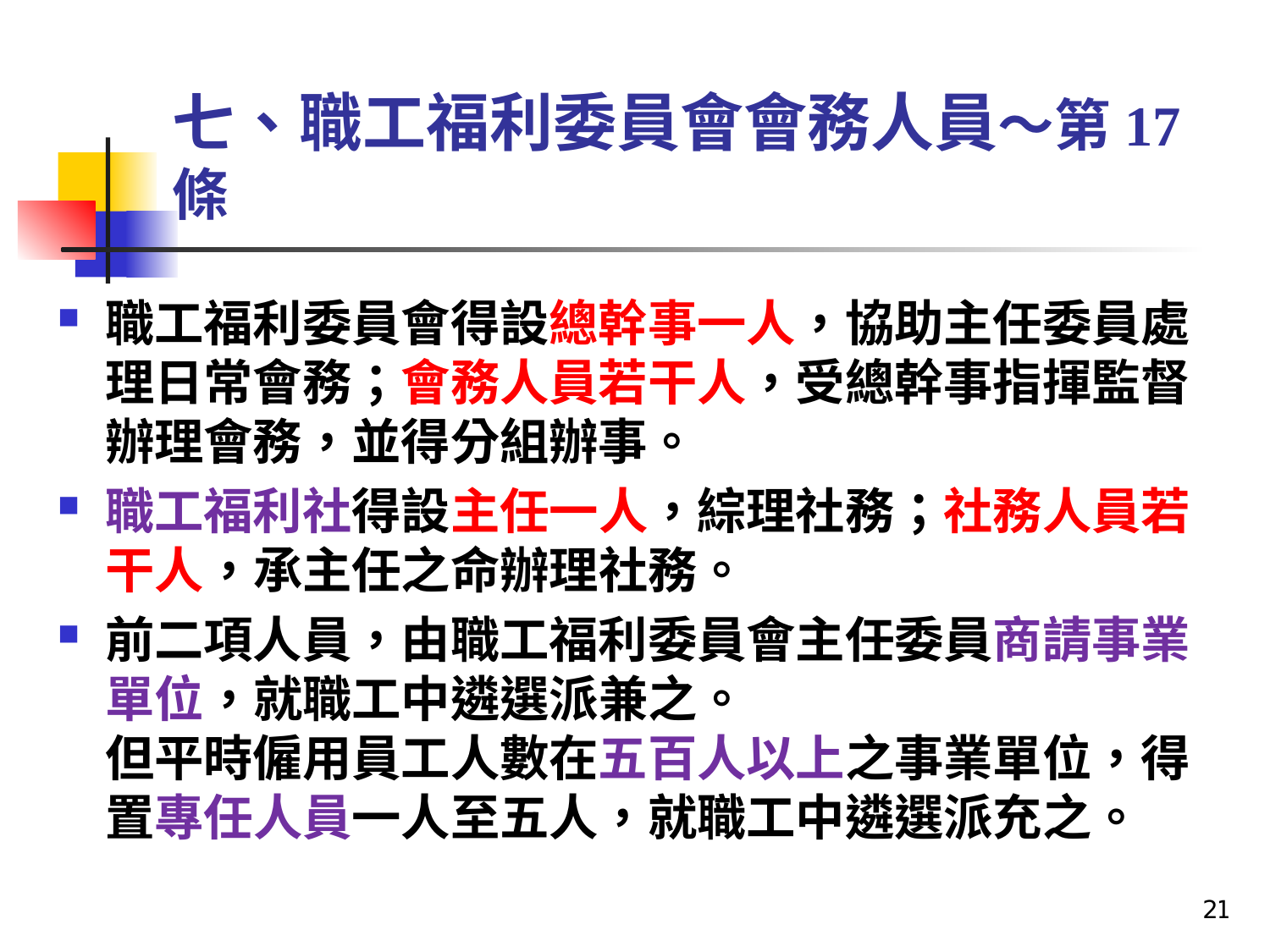

# 七、職工福利委員會會務人員～第17條
職工福利委員會得設總幹事一人，協助主任委員處理日常會務；會務人員若干人，受總幹事指揮監督辦理會務，並得分組辦事。
職工福利社得設主任一人，綜理社務；社務人員若干人，承主任之命辦理社務。
前二項人員，由職工福利委員會主任委員商請事業單位，就職工中遴選派兼之。
但平時僱用員工人數在五百人以上之事業單位，得置專任人員一人至五人，就職工中遴選派充之。

21